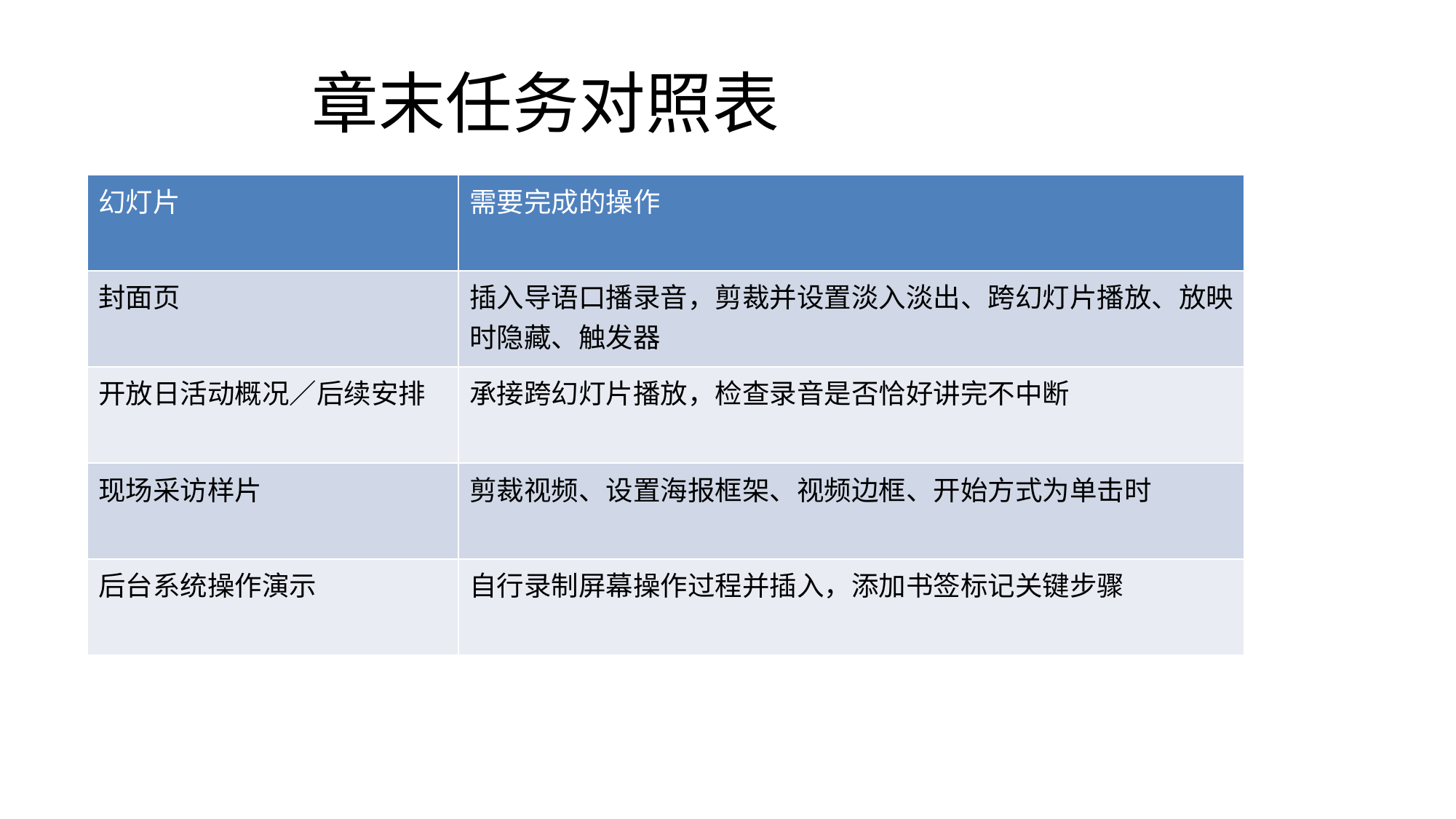

# 章末任务对照表
| 幻灯片 | 需要完成的操作 |
| --- | --- |
| 封面页 | 插入导语口播录音，剪裁并设置淡入淡出、跨幻灯片播放、放映时隐藏、触发器 |
| 开放日活动概况／后续安排 | 承接跨幻灯片播放，检查录音是否恰好讲完不中断 |
| 现场采访样片 | 剪裁视频、设置海报框架、视频边框、开始方式为单击时 |
| 后台系统操作演示 | 自行录制屏幕操作过程并插入，添加书签标记关键步骤 |